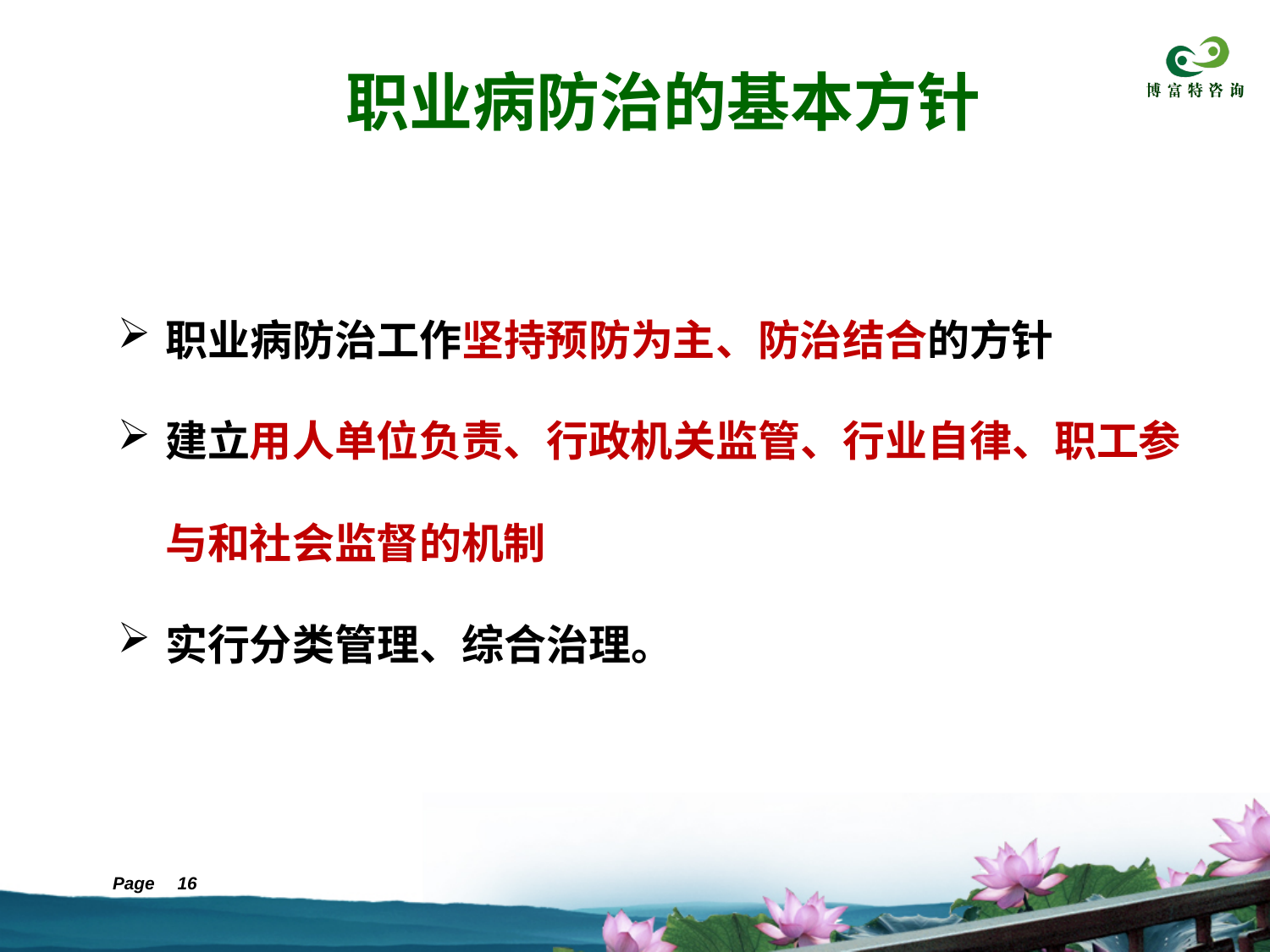

职业病防治的基本方针
职业病防治工作坚持预防为主、防治结合的方针
建立用人单位负责、行政机关监管、行业自律、职工参与和社会监督的机制
实行分类管理、综合治理。